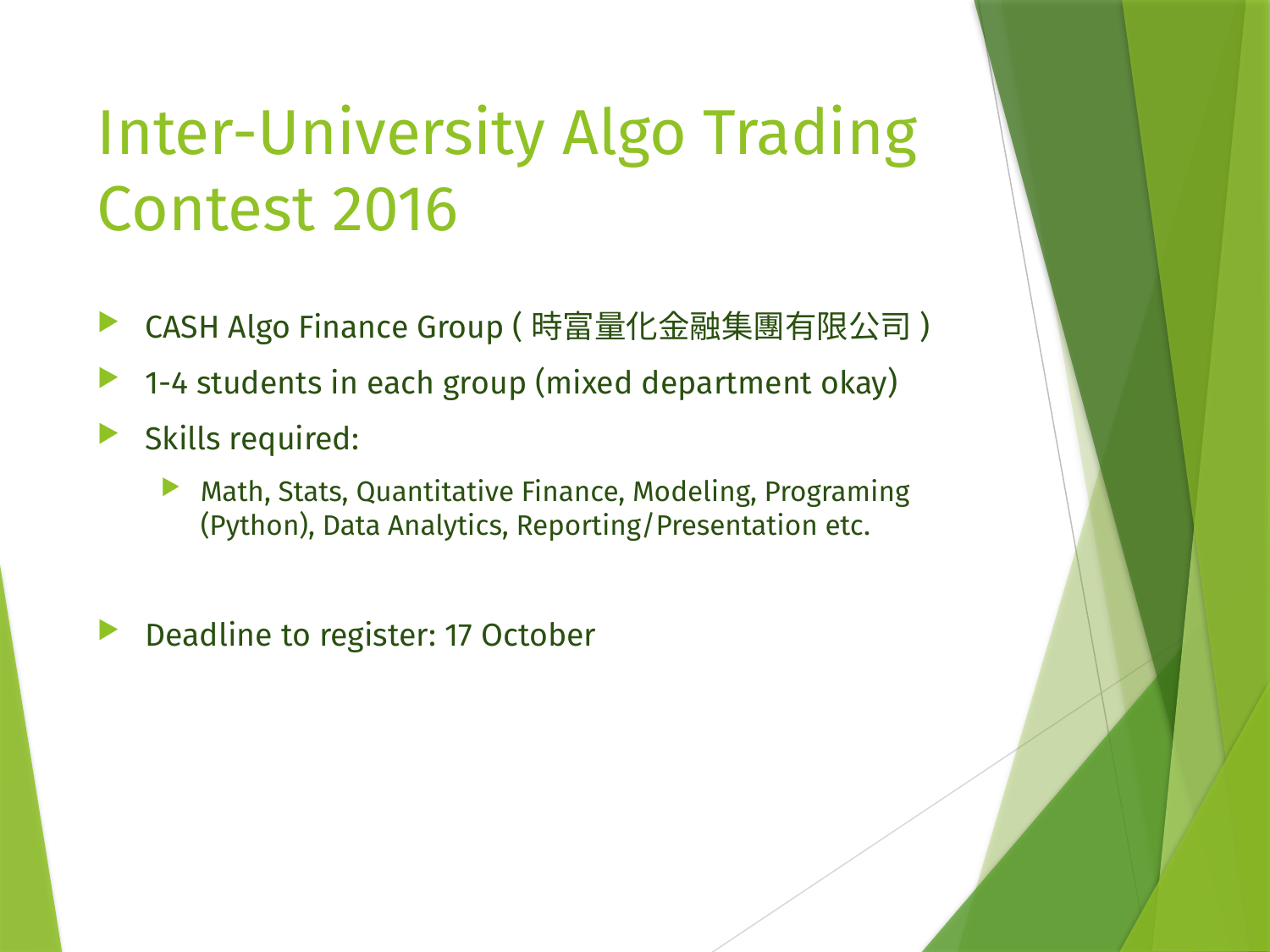

# Inter-University Algo Trading Contest 2016
CASH Algo Finance Group (時富量化金融集團有限公司)
1-4 students in each group (mixed department okay)
Skills required:
Math, Stats, Quantitative Finance, Modeling, Programing (Python), Data Analytics, Reporting/Presentation etc.

Deadline to register: 17 October